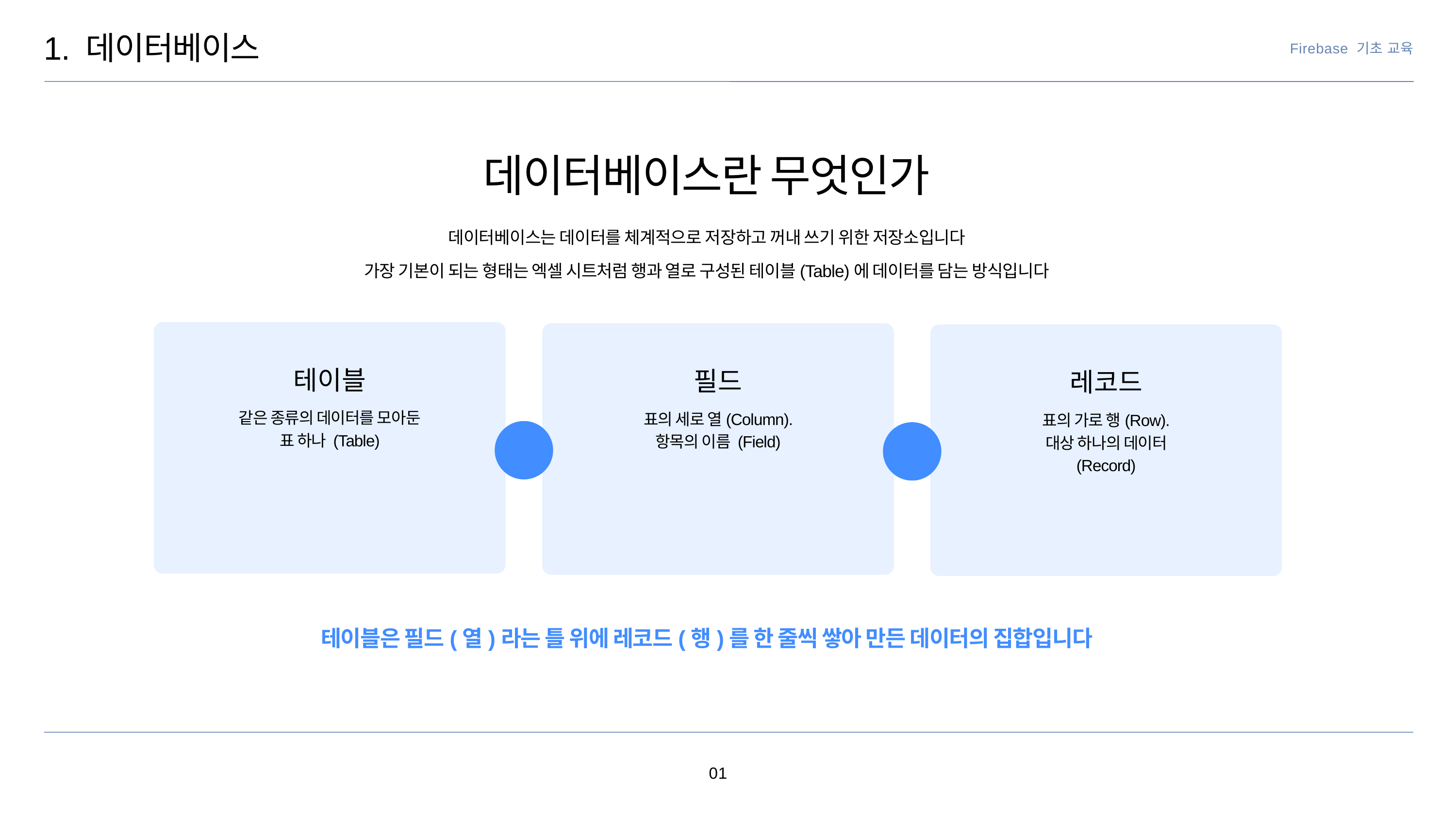

1. 데이터베이스
Firebase 기초 교육

데이터베이스란 무엇인가
데이터베이스는 데이터를 체계적으로 저장하고 꺼내 쓰기 위한 저장소입니다
가장 기본이 되는 형태는 엑셀 시트처럼 행과 열로 구성된 테이블(Table)에 데이터를 담는 방식입니다

테이블
필드
레코드
같은 종류의 데이터를 모아둔
표 하나 (Table)
표의 세로 열(Column). 항목의 이름 (Field)
표의 가로 행(Row).
대상 하나의 데이터 (Record)

테이블은 필드(열)라는 틀 위에 레코드(행)를 한 줄씩 쌓아 만든 데이터의 집합입니다

01